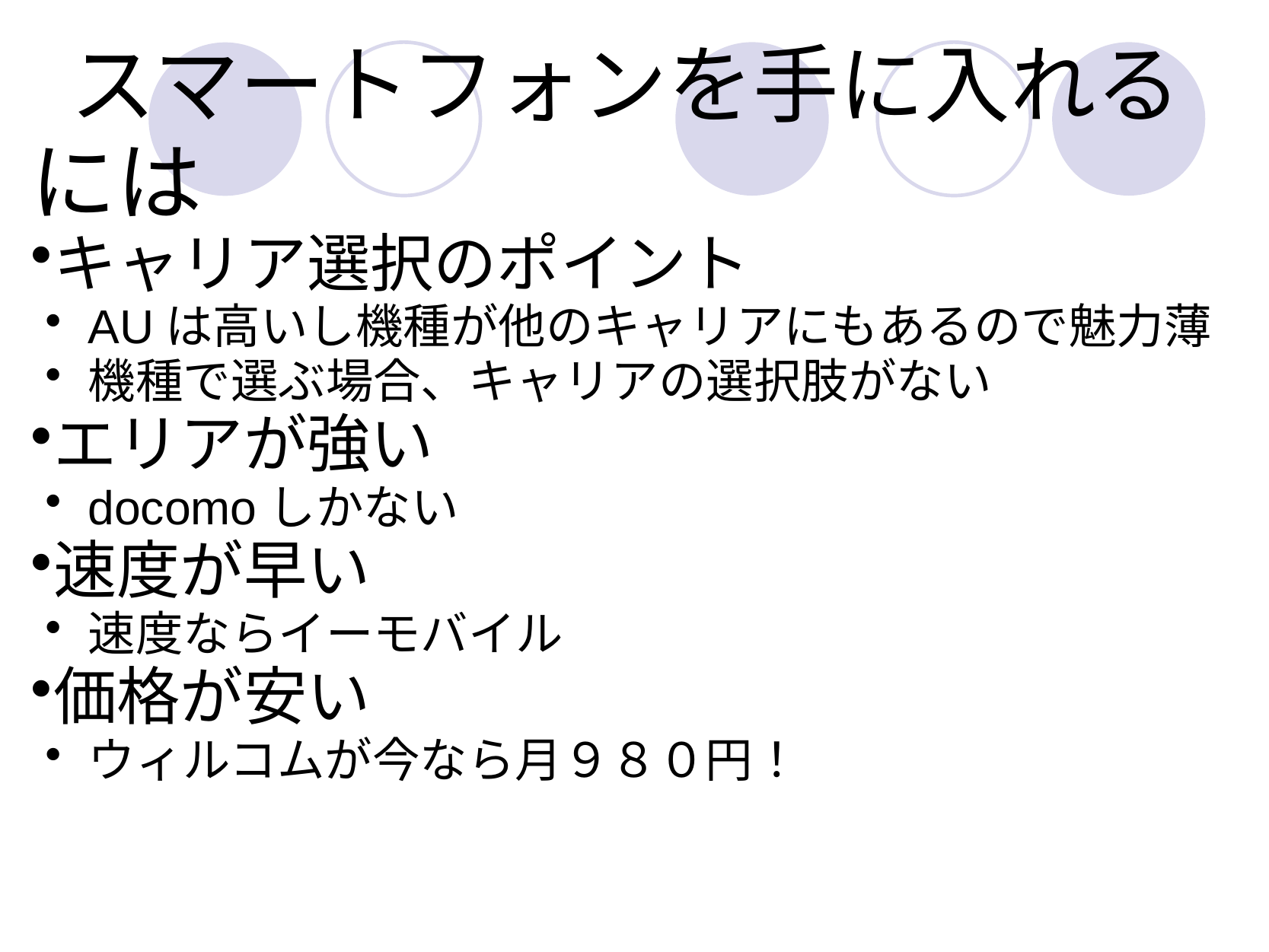

# スマートフォンを手に入れるには
キャリア選択のポイント
AUは高いし機種が他のキャリアにもあるので魅力薄
機種で選ぶ場合、キャリアの選択肢がない
エリアが強い
docomoしかない
速度が早い
速度ならイーモバイル
価格が安い
ウィルコムが今なら月９８０円！